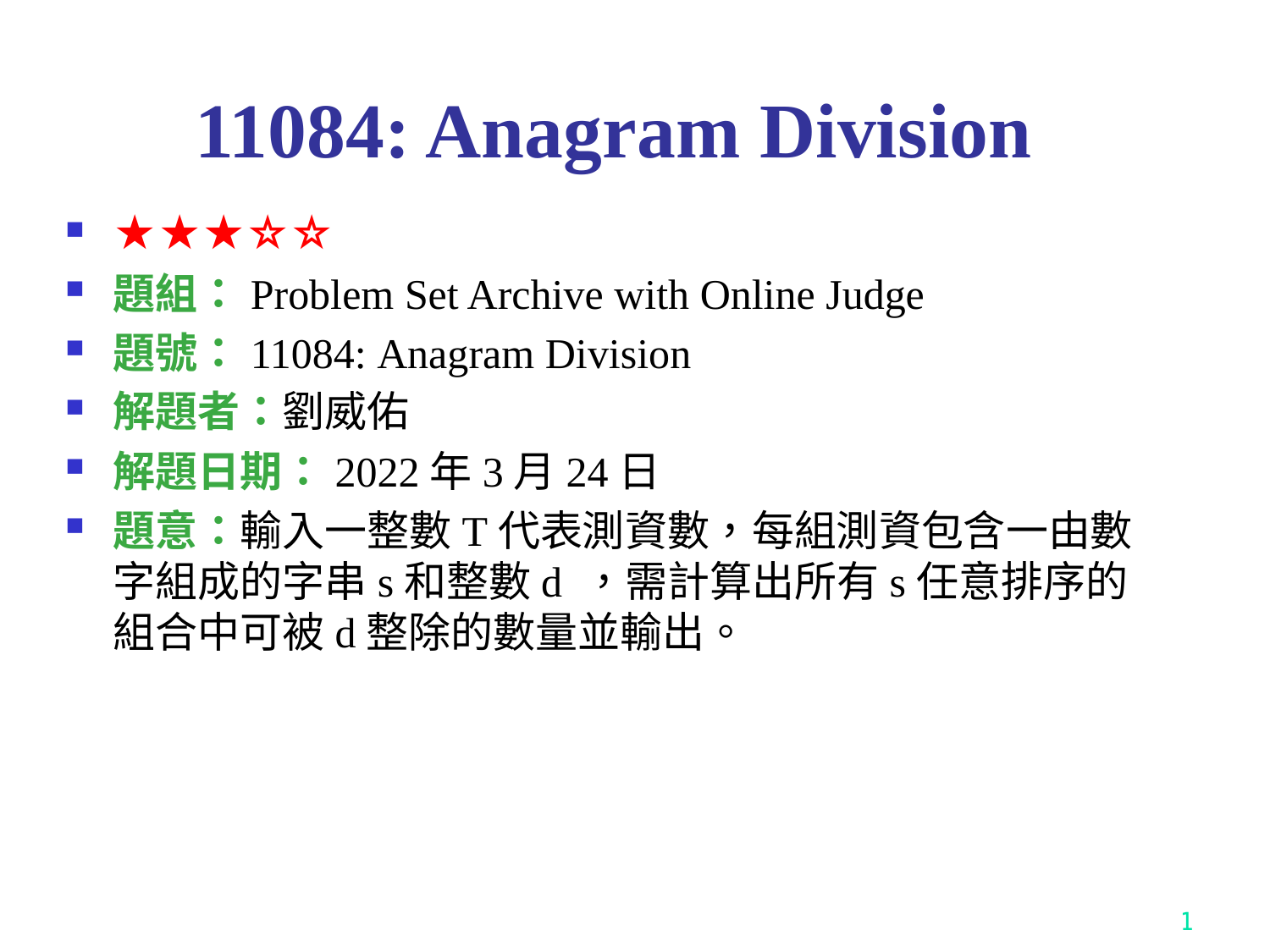

# 11084: Anagram Division
★★★☆☆
題組：Problem Set Archive with Online Judge
題號：11084: Anagram Division
解題者：劉威佑
解題日期：2022年3月24日
題意：輸入一整數T代表測資數，每組測資包含一由數字組成的字串s和整數d ，需計算出所有s任意排序的組合中可被d整除的數量並輸出。
1